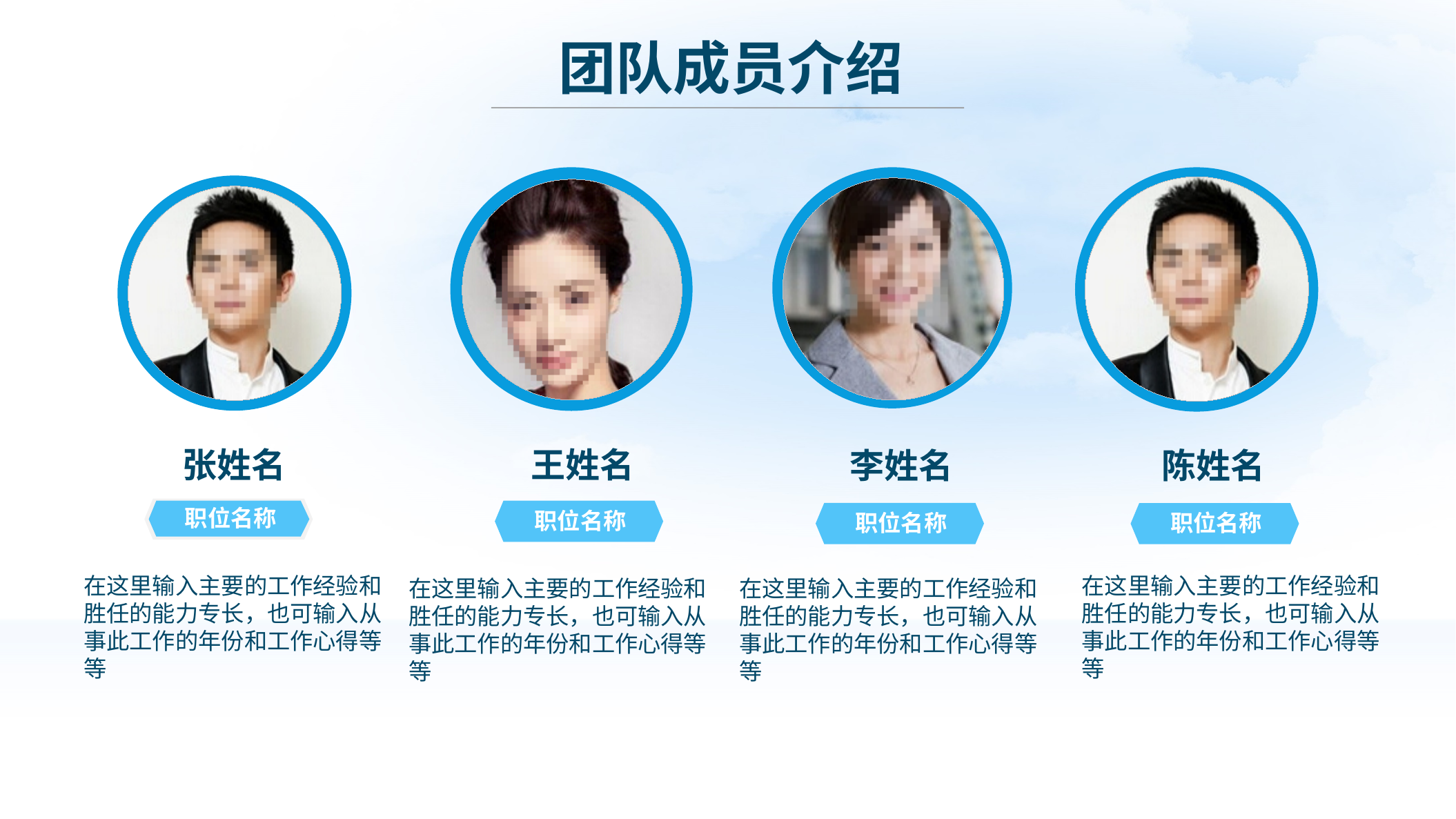

团队成员介绍

张姓名
王姓名
李姓名
陈姓名

职位名称

职位名称

职位名称

职位名称

在这里输入主要的工作经验和胜任的能力专长，也可输入从事此工作的年份和工作心得等等
在这里输入主要的工作经验和胜任的能力专长，也可输入从事此工作的年份和工作心得等等
在这里输入主要的工作经验和胜任的能力专长，也可输入从事此工作的年份和工作心得等等
在这里输入主要的工作经验和胜任的能力专长，也可输入从事此工作的年份和工作心得等等